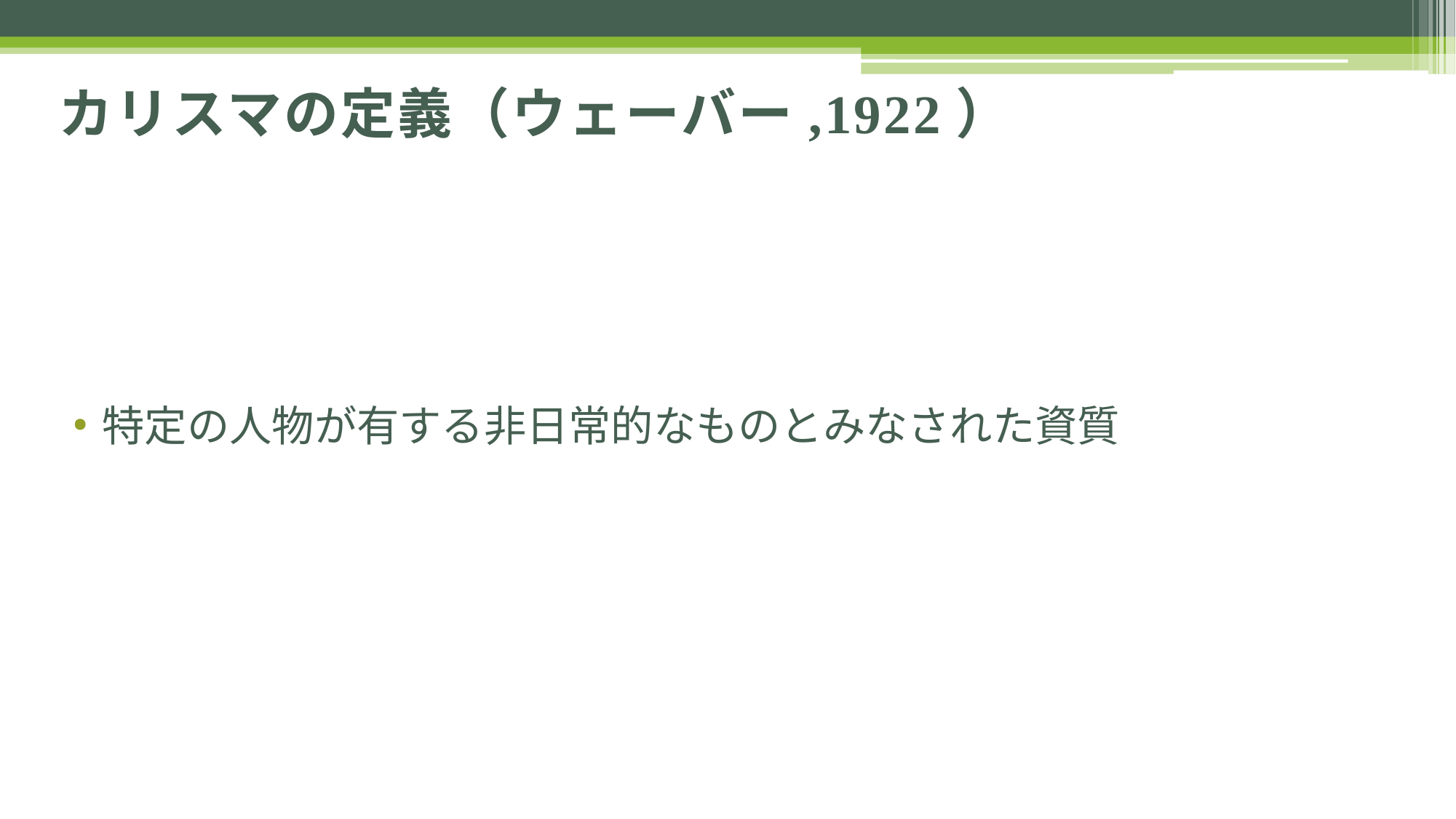

# カリスマの定義（ウェーバー,1922）
特定の人物が有する非日常的なものとみなされた資質